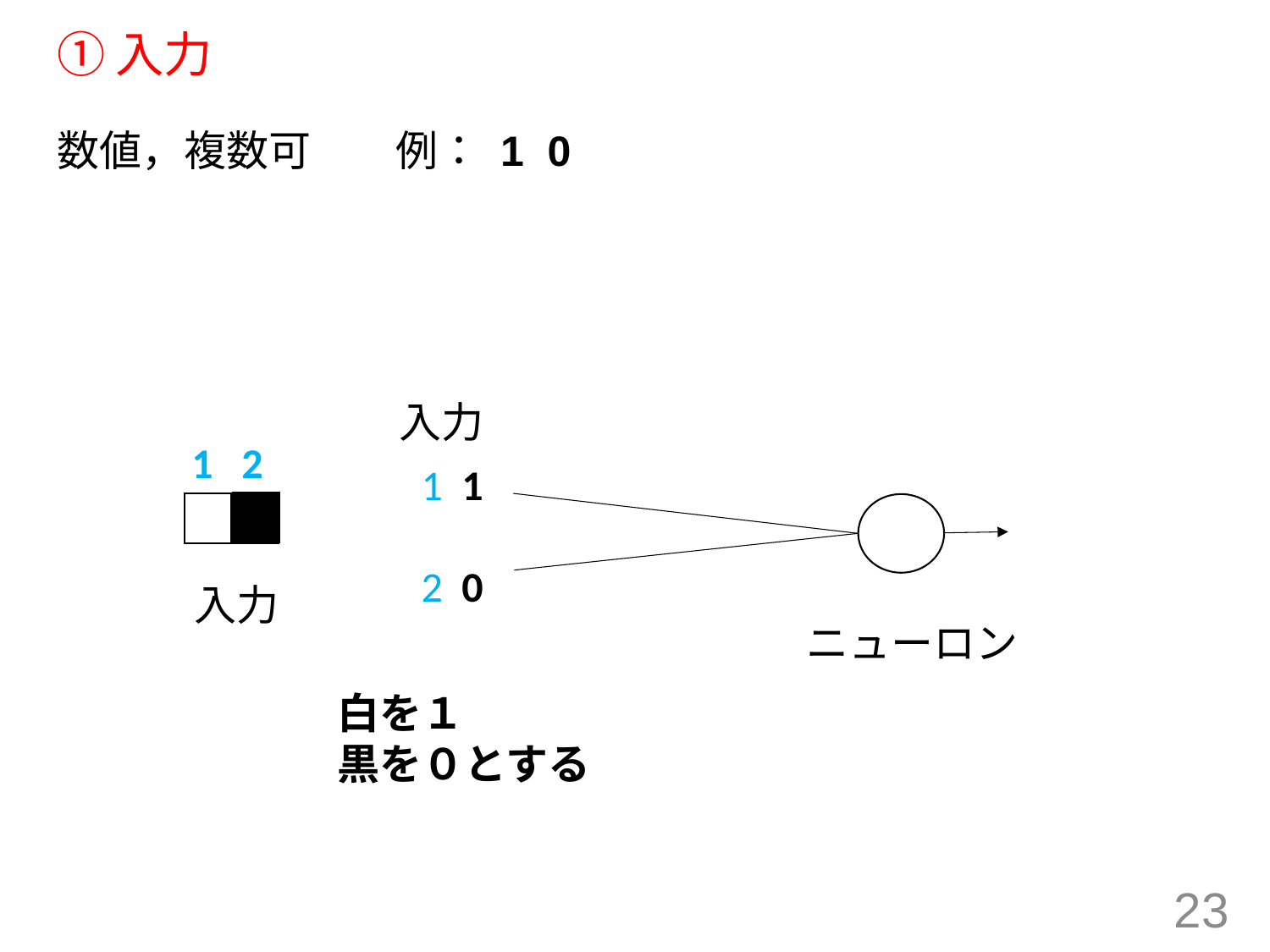

# ①入力
数値，複数可　　例： 1  0
入力
1   2
1  1

2  0

入力
ニューロン
白を１
黒を０とする
23